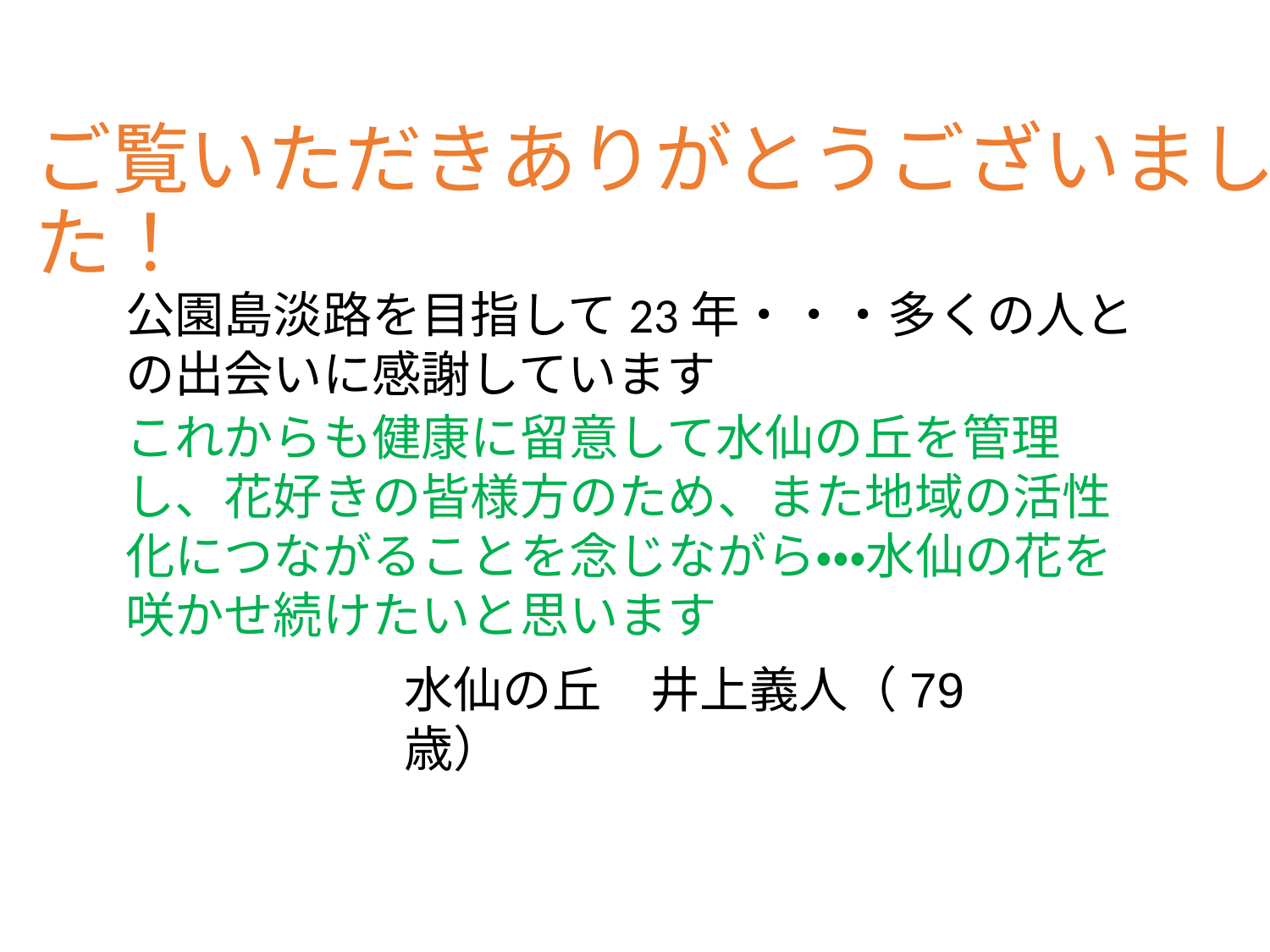

ご覧いただきありがとうございました！
公園島淡路を目指して23年・・・多くの人との出会いに感謝しています
これからも健康に留意して水仙の丘を管理し、花好きの皆様方のため、また地域の活性化につながることを念じながら・・・水仙の花を咲かせ続けたいと思います
水仙の丘　井上義人（79歳）